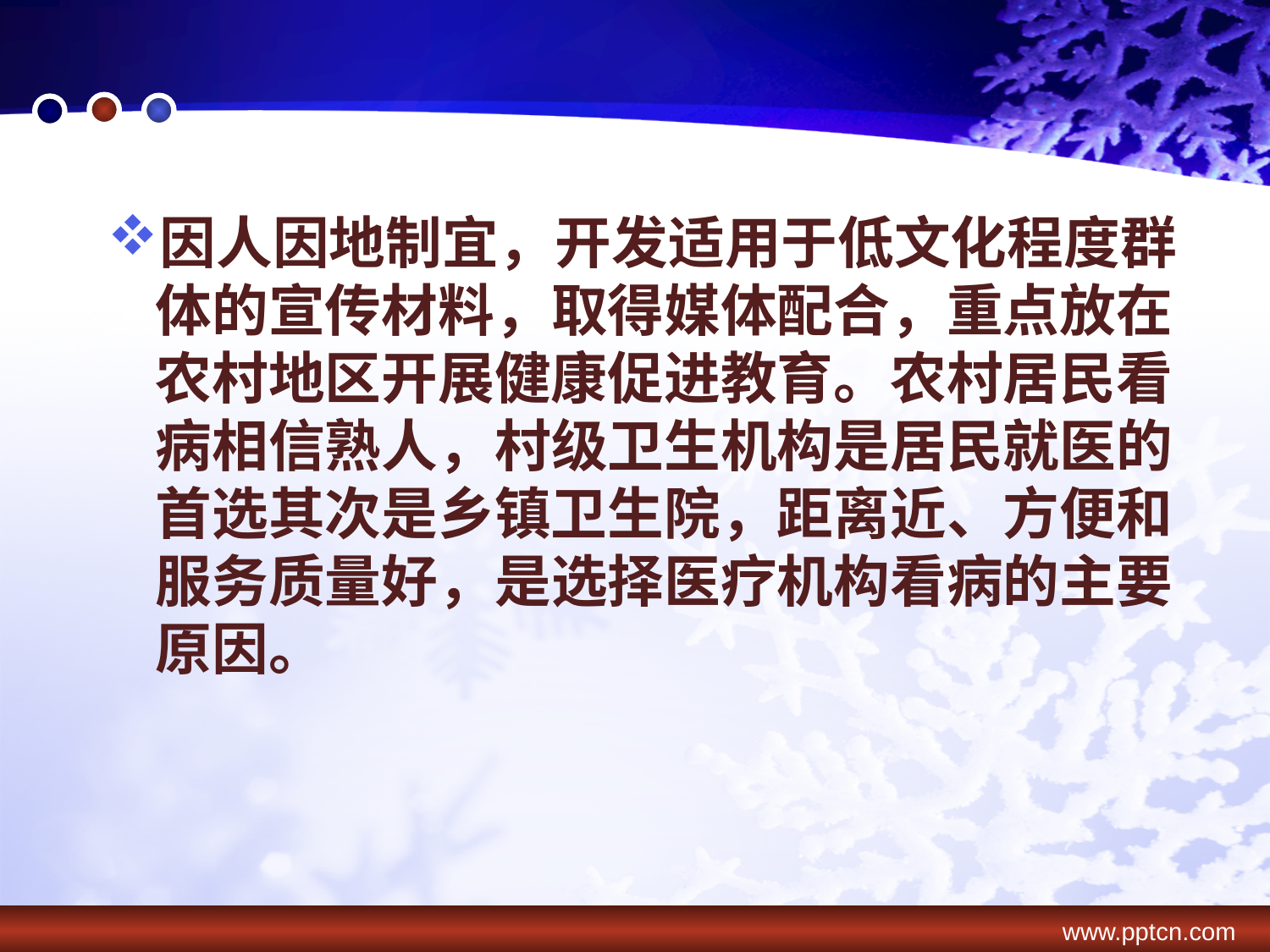

#
因人因地制宜，开发适用于低文化程度群体的宣传材料，取得媒体配合，重点放在农村地区开展健康促进教育。农村居民看病相信熟人，村级卫生机构是居民就医的首选其次是乡镇卫生院，距离近、方便和服务质量好，是选择医疗机构看病的主要原因。

www.pptcn.com